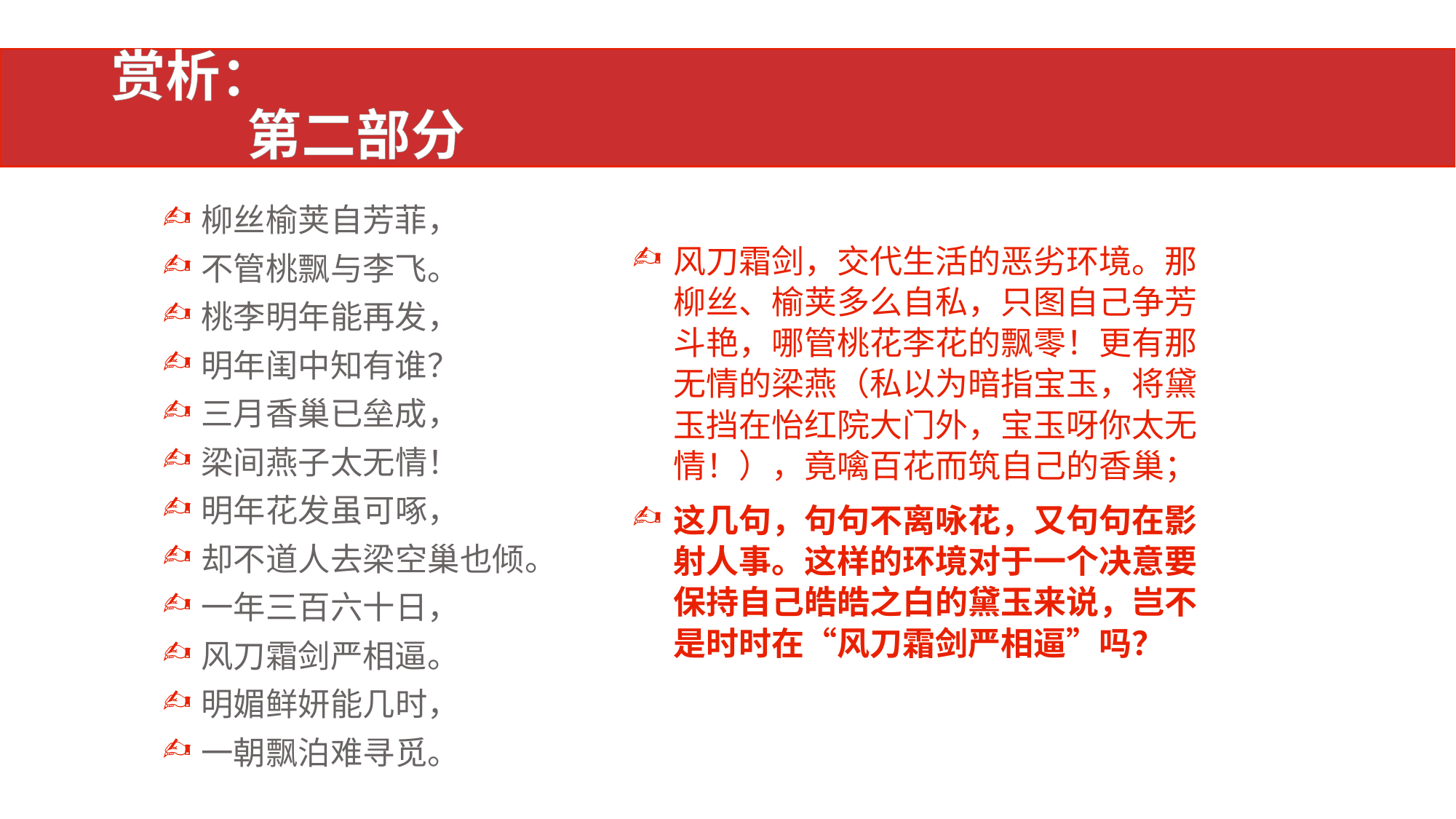

# 赏析： 第二部分
柳丝榆荚自芳菲，
不管桃飘与李飞。
桃李明年能再发，
明年闺中知有谁？
三月香巢已垒成，
梁间燕子太无情！
明年花发虽可啄，
却不道人去梁空巢也倾。
一年三百六十日，
风刀霜剑严相逼。
明媚鲜妍能几时，
一朝飘泊难寻觅。
风刀霜剑，交代生活的恶劣环境。那柳丝、榆荚多么自私，只图自己争芳斗艳，哪管桃花李花的飘零！更有那无情的梁燕（私以为暗指宝玉，将黛玉挡在怡红院大门外，宝玉呀你太无情！），竟噙百花而筑自己的香巢；
这几句，句句不离咏花，又句句在影射人事。这样的环境对于一个决意要保持自己皓皓之白的黛玉来说，岂不是时时在“风刀霜剑严相逼”吗？